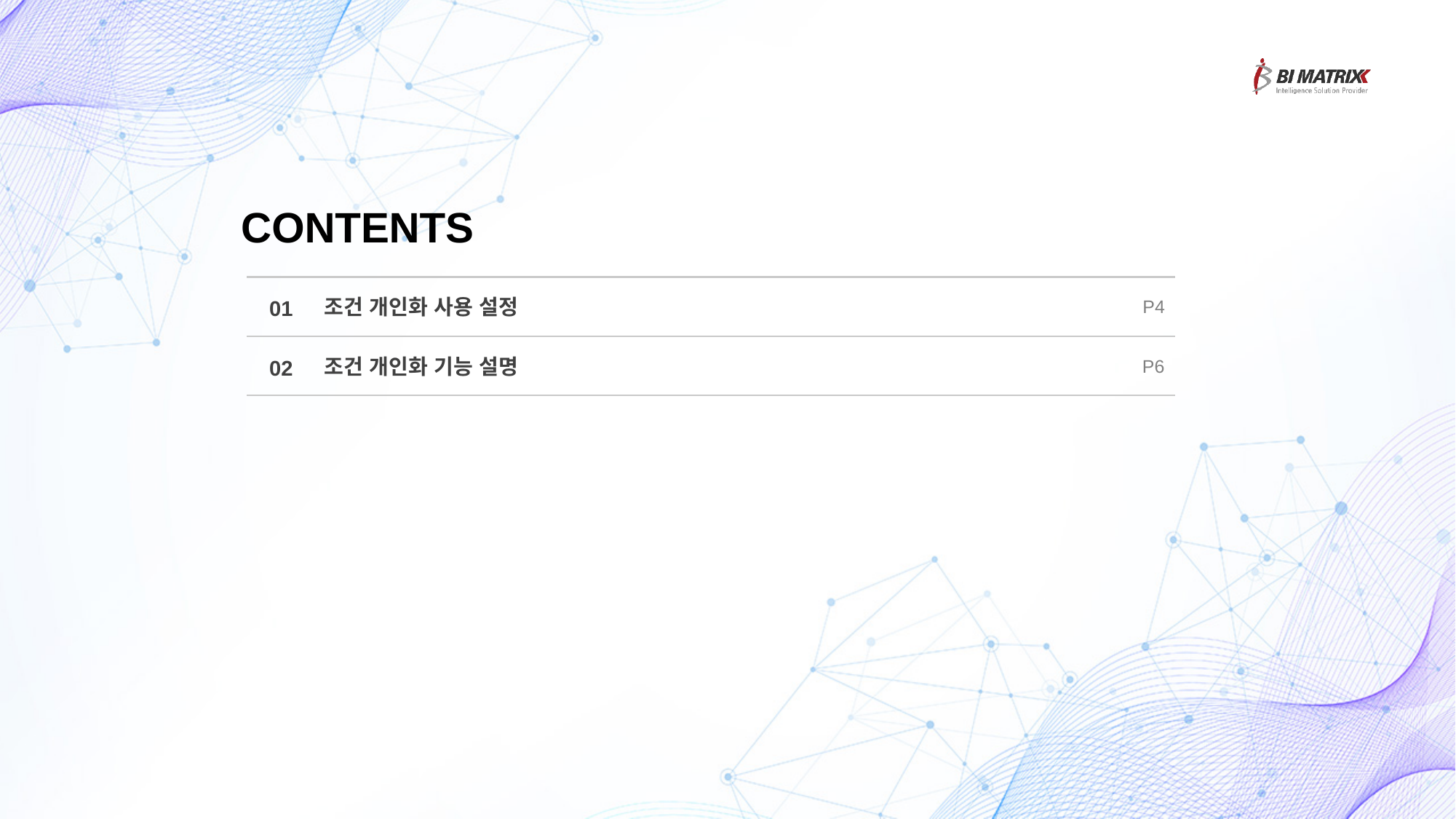

CONTENTS
조건 개인화 사용 설정
P4
01
조건 개인화 기능 설명
02
P6